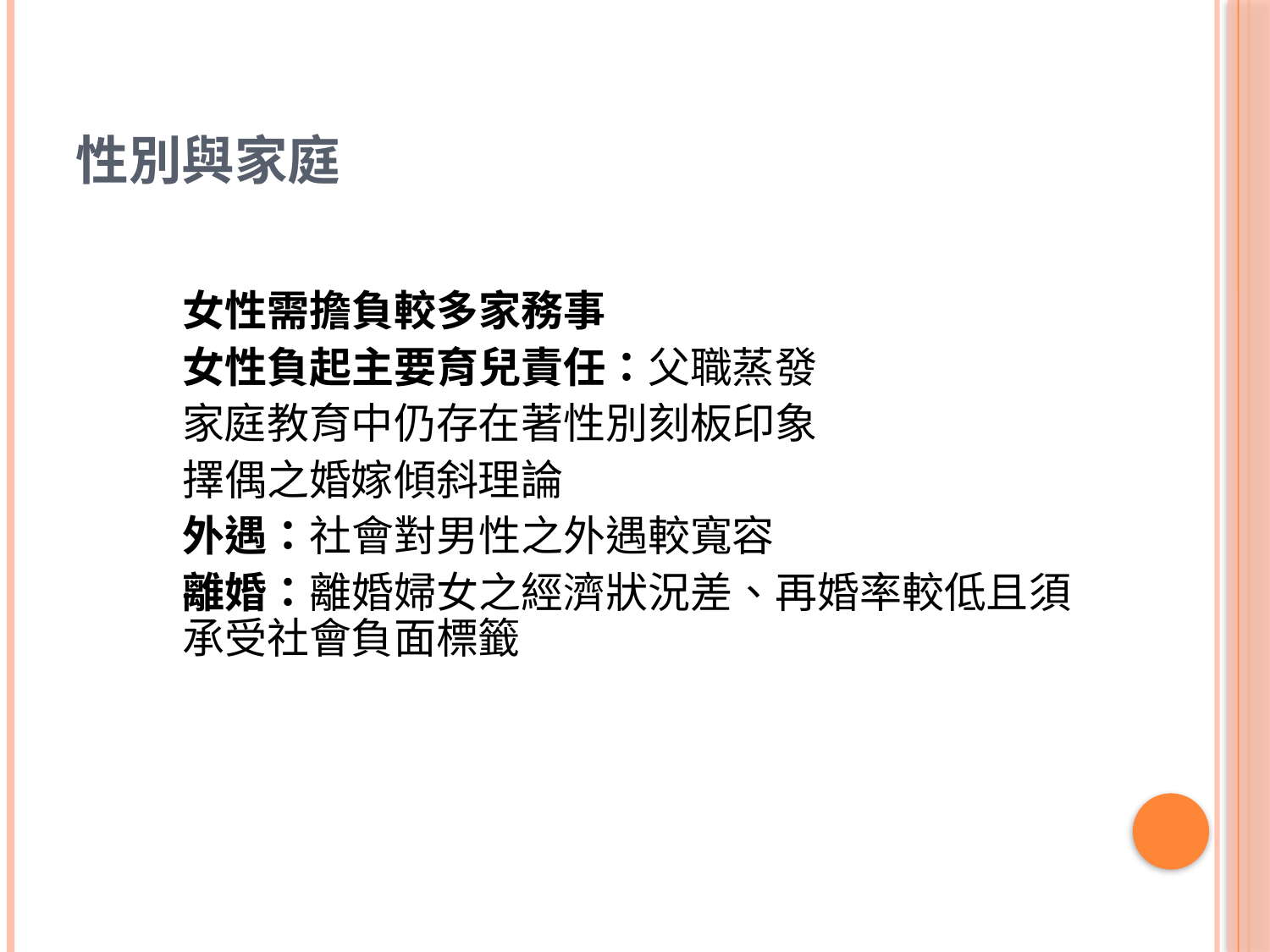

# 性別與家庭

女性需擔負較多家務事
女性負起主要育兒責任：父職蒸發
家庭教育中仍存在著性別刻板印象
擇偶之婚嫁傾斜理論
外遇：社會對男性之外遇較寬容
離婚：離婚婦女之經濟狀況差、再婚率較低且須承受社會負面標籤